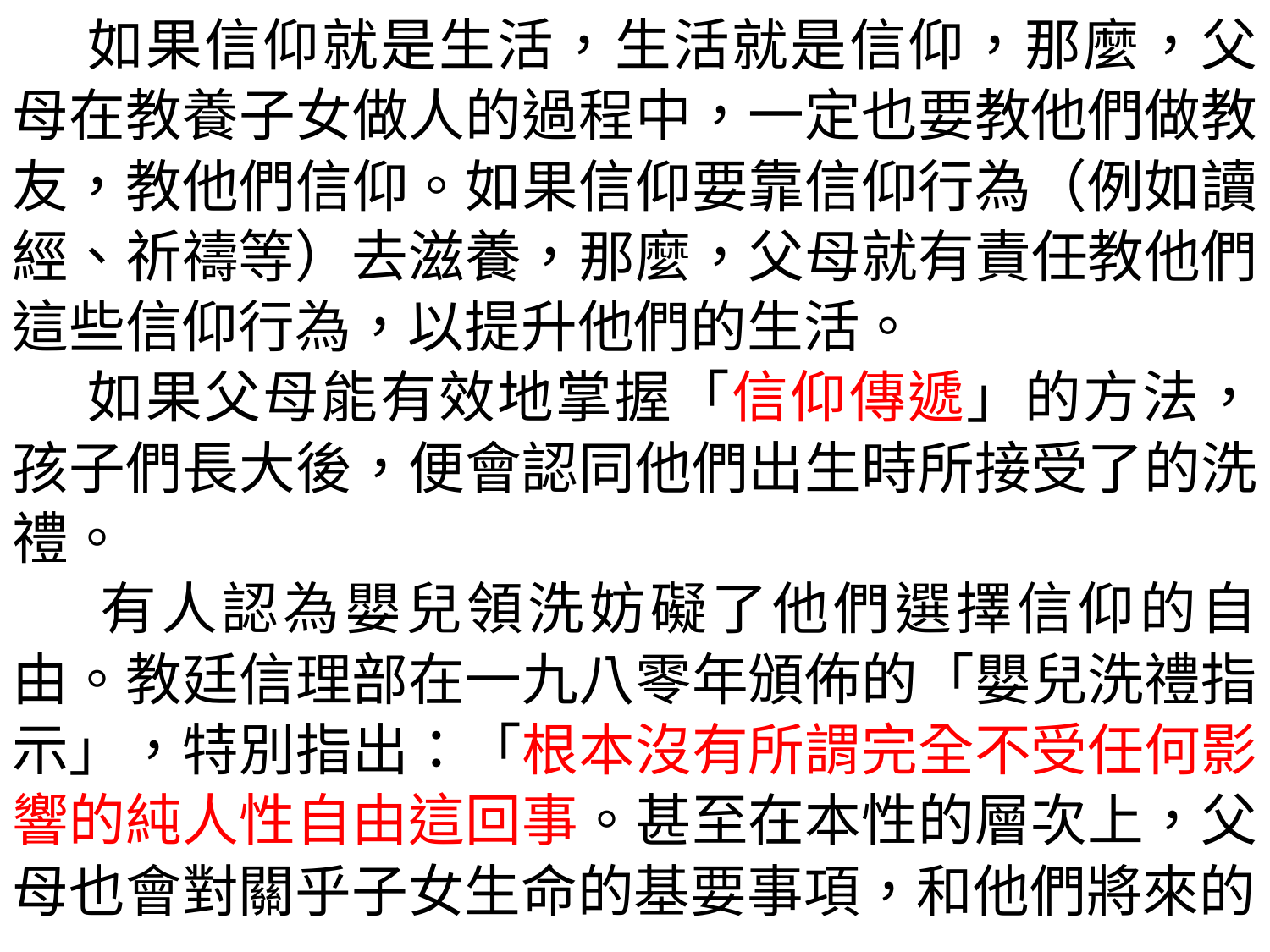

如果信仰就是生活，生活就是信仰，那麼，父母在教養子女做人的過程中，一定也要教他們做教友，教他們信仰。如果信仰要靠信仰行為（例如讀經、祈禱等）去滋養，那麼，父母就有責任教他們這些信仰行為，以提升他們的生活。
    如果父母能有效地掌握「信仰傳遞」的方法，孩子們長大後，便會認同他們出生時所接受了的洗禮。
    有人認為嬰兒領洗妨礙了他們選擇信仰的自由。教廷信理部在一九八零年頒佈的「嬰兒洗禮指示」，特別指出：「根本沒有所謂完全不受任何影響的純人性自由這回事。甚至在本性的層次上，父母也會對關乎子女生命的基要事項，和他們將來的